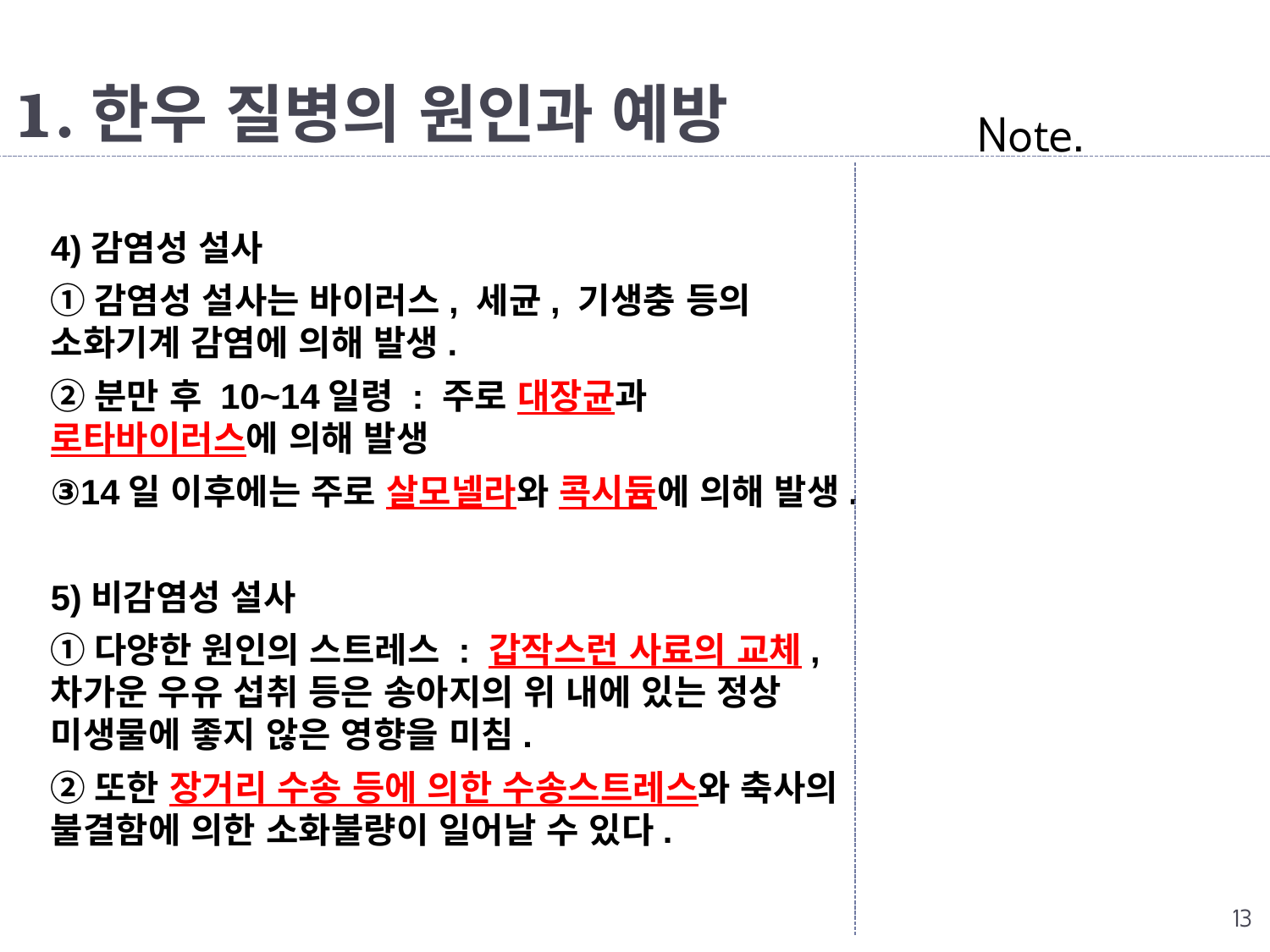

# 1.한우 질병의 원인과 예방
Note.

	4)감염성 설사
	①감염성 설사는 바이러스, 세균, 기생충 등의 소화기계 감염에 의해 발생.
	②분만 후 10~14일령 : 주로 대장균과 로타바이러스에 의해 발생
	③14일 이후에는 주로 살모넬라와 콕시듐에 의해 발생.

	5)비감염성 설사
	①다양한 원인의 스트레스 : 갑작스런 사료의 교체, 차가운 우유 섭취 등은 송아지의 위 내에 있는 정상 미생물에 좋지 않은 영향을 미침.
	②또한 장거리 수송 등에 의한 수송스트레스와 축사의 불결함에 의한 소화불량이 일어날 수 있다.
13